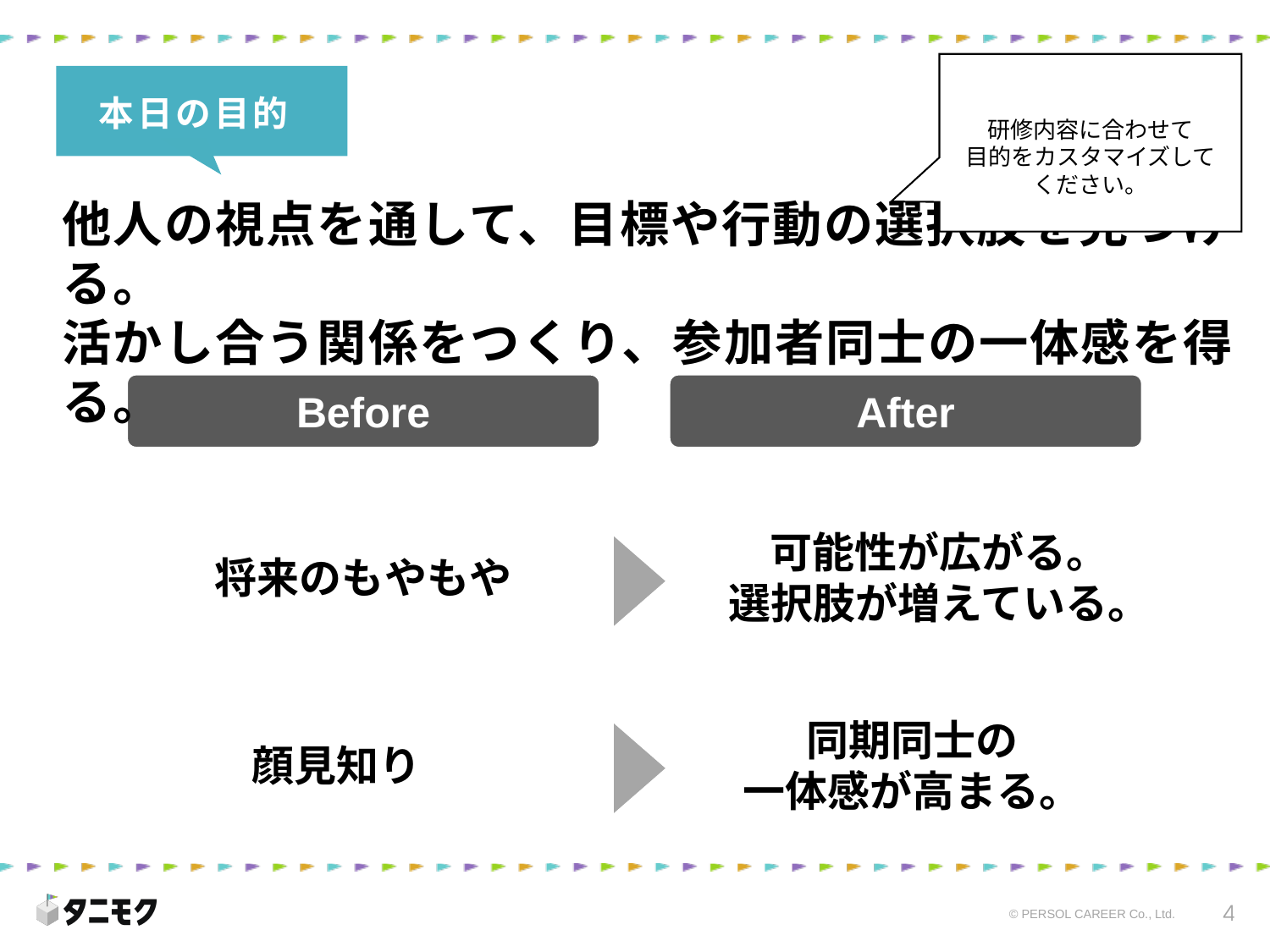

研修内容に合わせて
目的をカスタマイズして
ください。

本日の目的
他人の視点を通して、目標や行動の選択肢を見つける。
活かし合う関係をつくり、参加者同士の一体感を得る。
Before
After
将来のもやもや
可能性が広がる。
選択肢が増えている。

顔見知り
同期同士の
一体感が高まる。

4